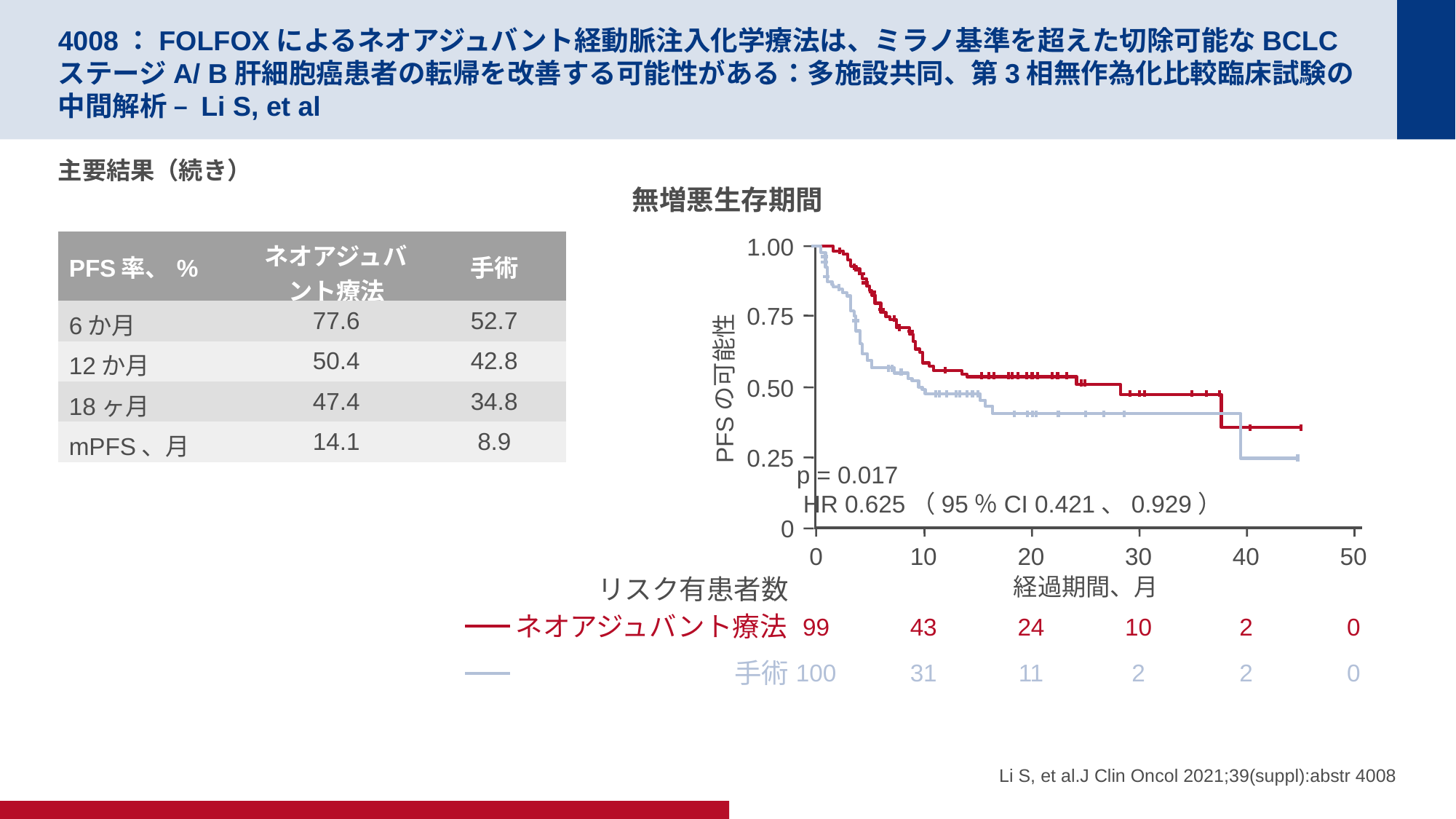

# 4008：FOLFOXによるネオアジュバント経動脈注入化学療法は、ミラノ基準を超えた切除可能なBCLCステージA/ B肝細胞癌患者の転帰を改善する可能性がある：多施設共同、第3相無作為化比較臨床試験の中間解析 – Li S, et al
主要結果（続き）

無増悪生存期間
1.00

0.75

PFSの可能性
0.50

0.25

0

| PFS率、% | ネオアジュバント療法 | 手術 |
| --- | --- | --- |
| 6か月 | 77.6 | 52.7 |
| 12か月 | 50.4 | 42.8 |
| 18ヶ月 | 47.4 | 34.8 |
| mPFS、月 | 14.1 | 8.9 |

p = 0.017
 HR 0.625（95％CI 0.421、0.929）

0
10
20
30
40
50
99
43
24
10
2
0
100
31
11
2
2
0
リスク有患者数
経過期間、月
ネオアジュバント療法
手術
Li S, et al.J Clin Oncol 2021;39(suppl):abstr 4008